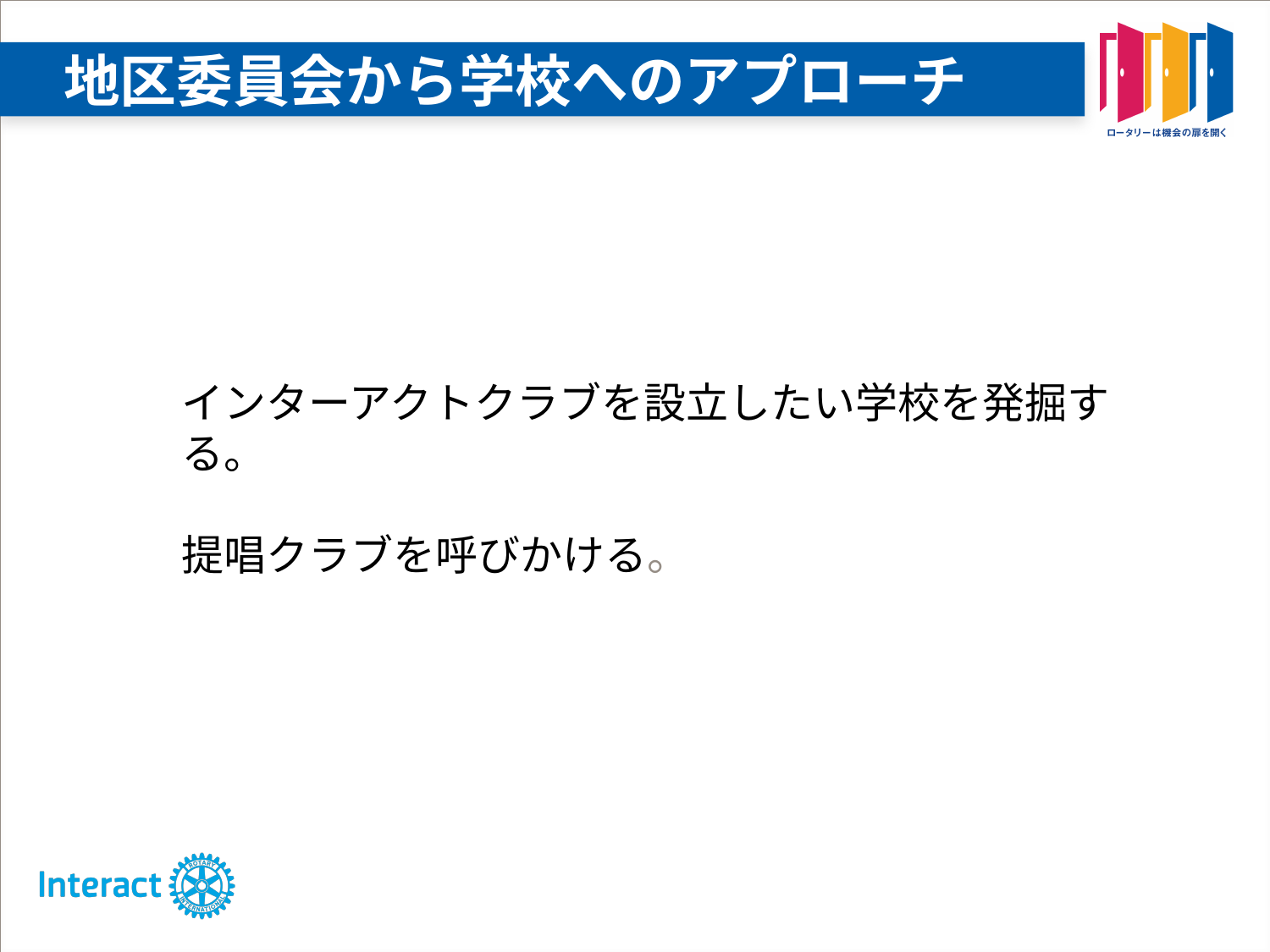

# 地区委員会から学校へのアプローチ
インターアクトクラブを設立したい学校を発掘する。

提唱クラブを呼びかける。